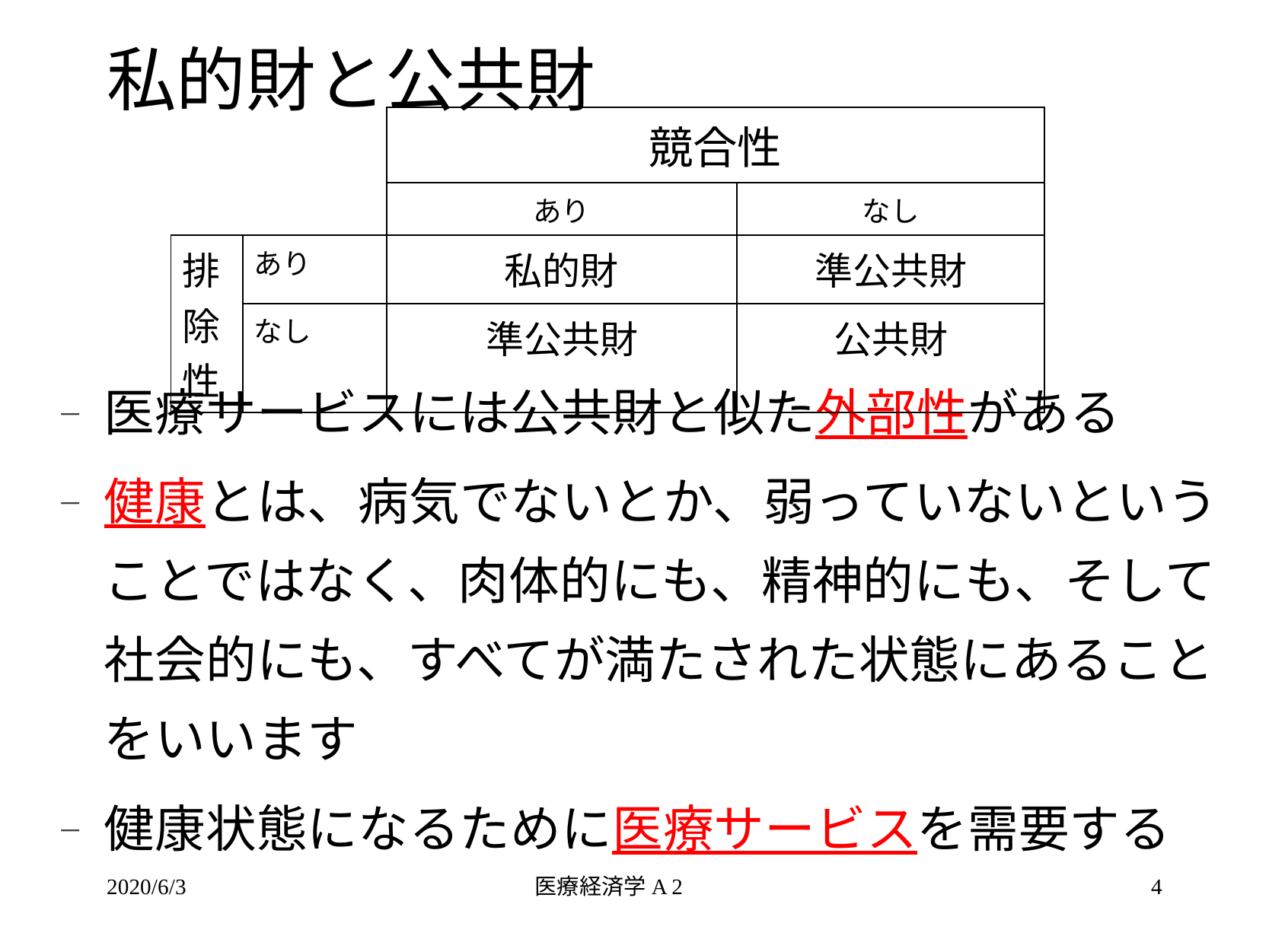

# 私的財と公共財

医療サービスには公共財と似た外部性がある
健康とは、病気でないとか、弱っていないということではなく、肉体的にも、精神的にも、そして社会的にも、すべてが満たされた状態にあることをいいます
健康状態になるために医療サービスを需要する

|  |  | 競合性 |  |
| --- | --- | --- | --- |
|  |  | あり | なし |
| 排除性 | あり | 私的財 | 準公共財 |
|  | なし | 準公共財 | 公共財 |
2020/6/3
医療経済学A 2
4